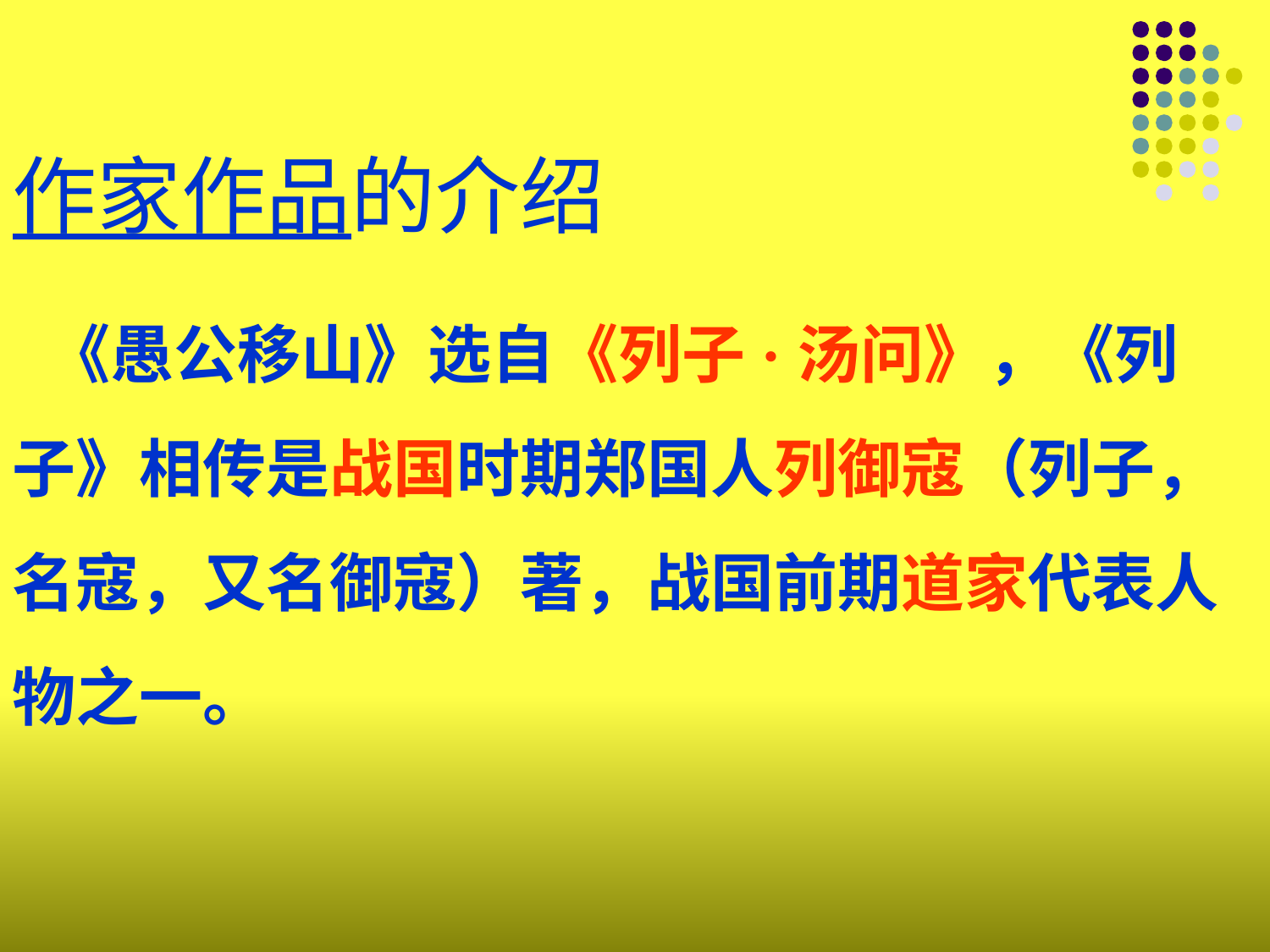

作家作品的介绍
  《愚公移山》选自《列子·汤问》，《列子》相传是战国时期郑国人列御寇（列子，名寇，又名御寇）著，战国前期道家代表人物之一。